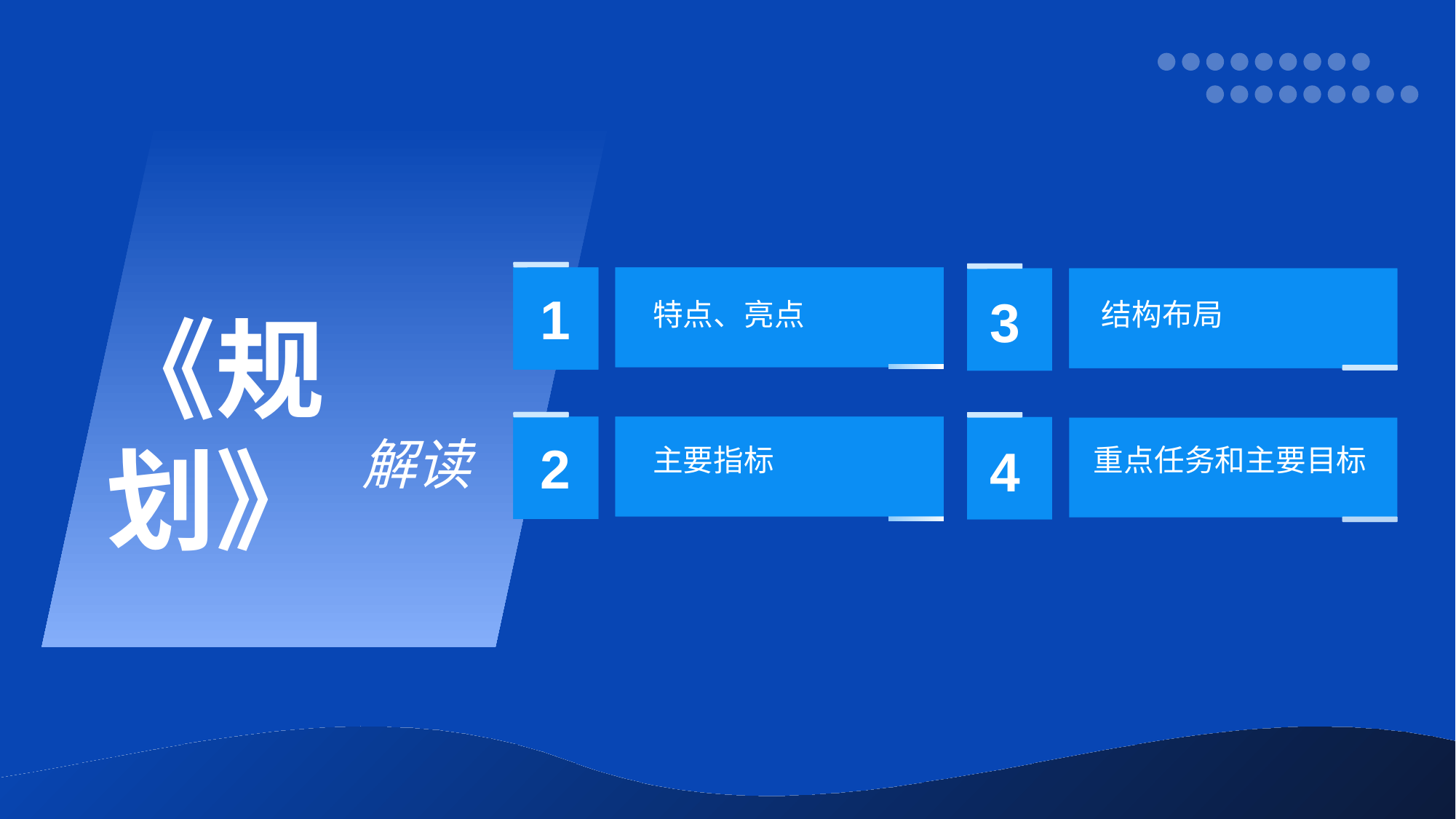

1

3

特点、亮点

结构布局
《规划》

2

4

主要指标
解读
重点任务和主要目标